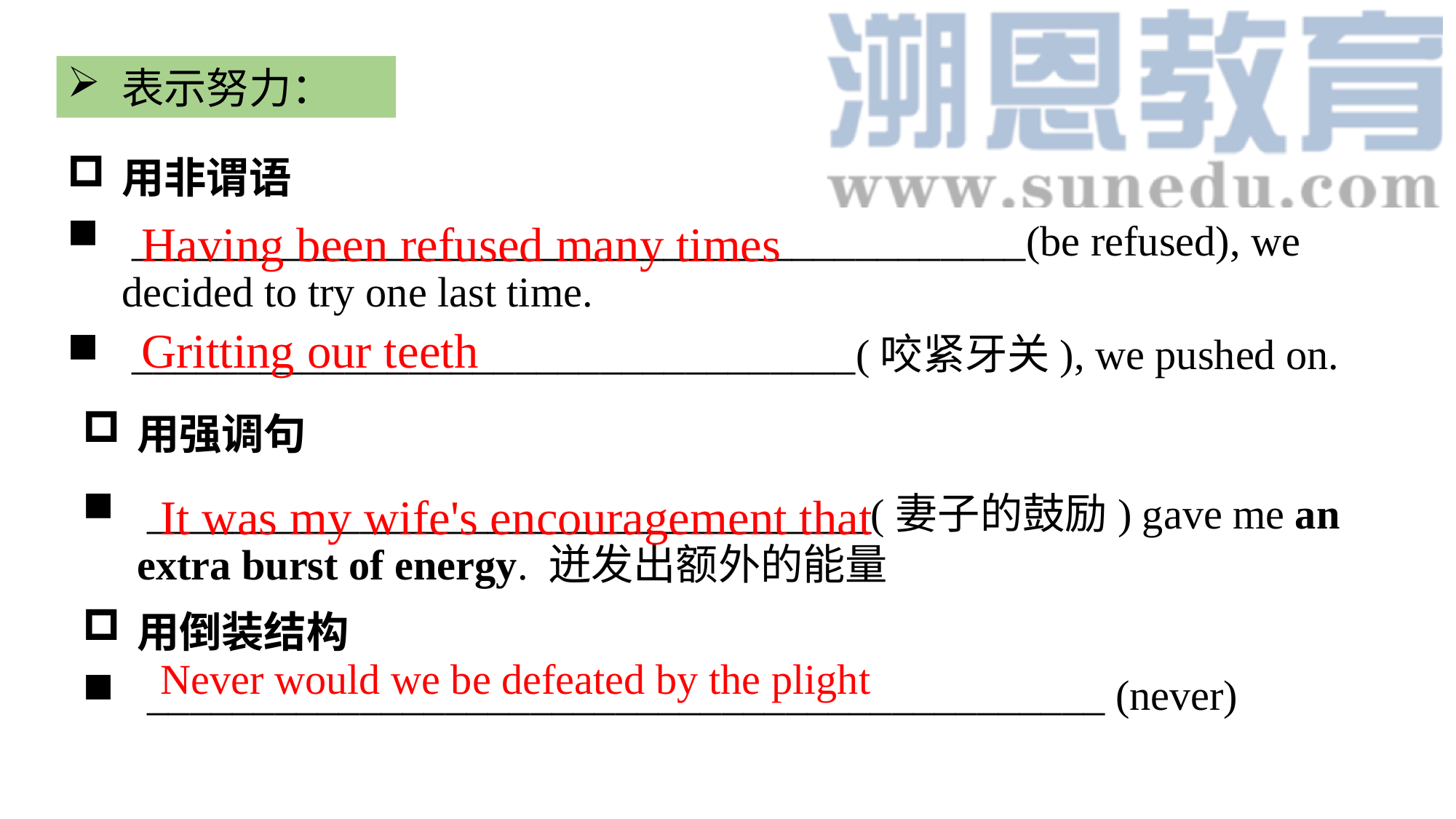

表示努力：
用非谓语
 __________________________________________(be refused), we decided to try one last time.
Having been refused many times
Gritting our teeth
 __________________________________(咬紧牙关), we pushed on.
用强调句
 __________________________________(妻子的鼓励) gave me an extra burst of energy. 迸发出额外的能量

It was my wife's encouragement that
用倒装结构
Never would we be defeated by the plight
 _____________________________________________ (never)